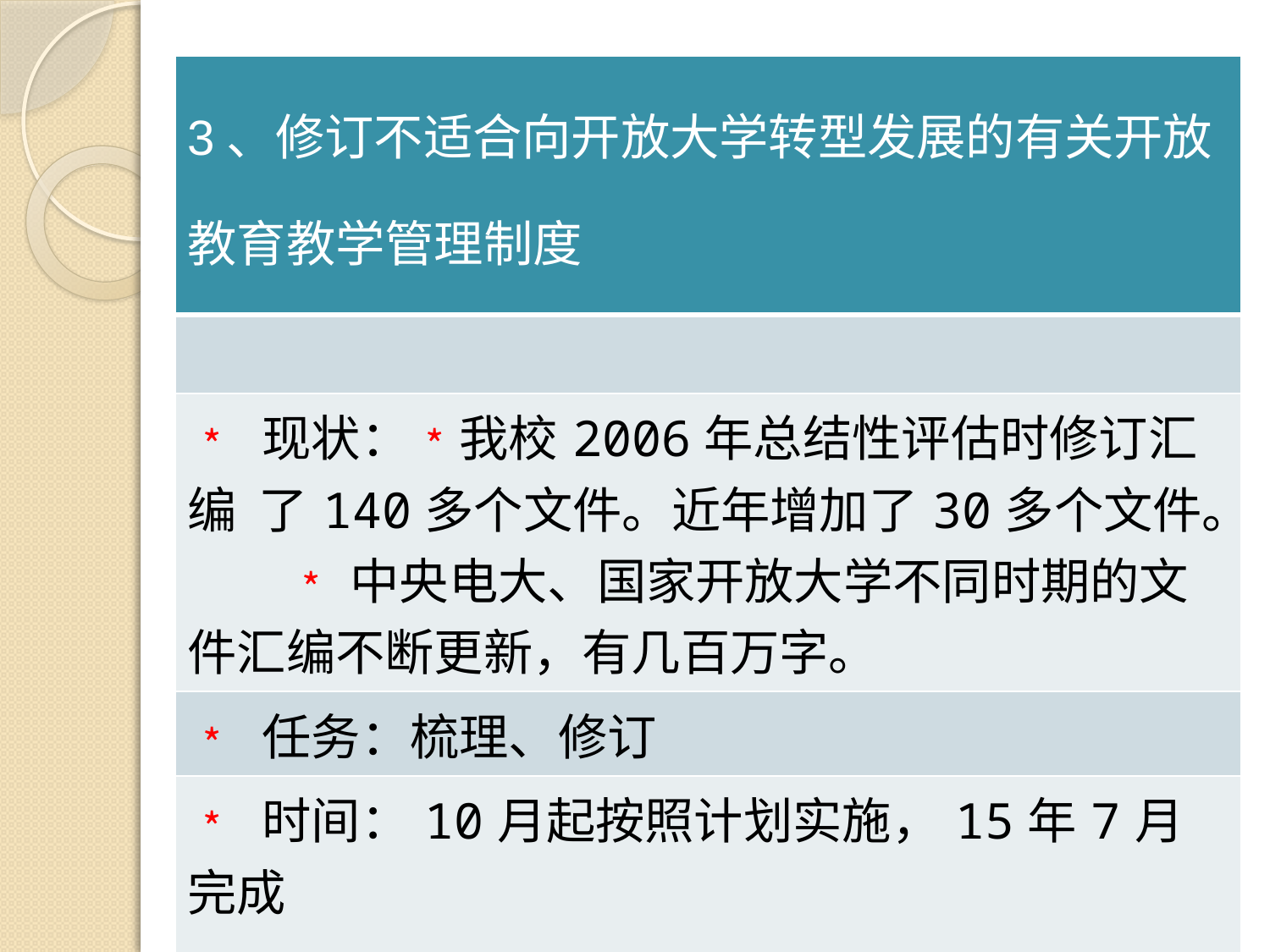

| 3、修订不适合向开放大学转型发展的有关开放教育教学管理制度 |
| --- |
|  |
| ﹡ 现状：﹡我校2006年总结性评估时修订汇编 了140多个文件。近年增加了30多个文件。 ﹡中央电大、国家开放大学不同时期的文件汇编不断更新，有几百万字。 |
| ﹡ 任务：梳理、修订 |
| ﹡ 时间：10月起按照计划实施，15年7月完成 |
|  |
#